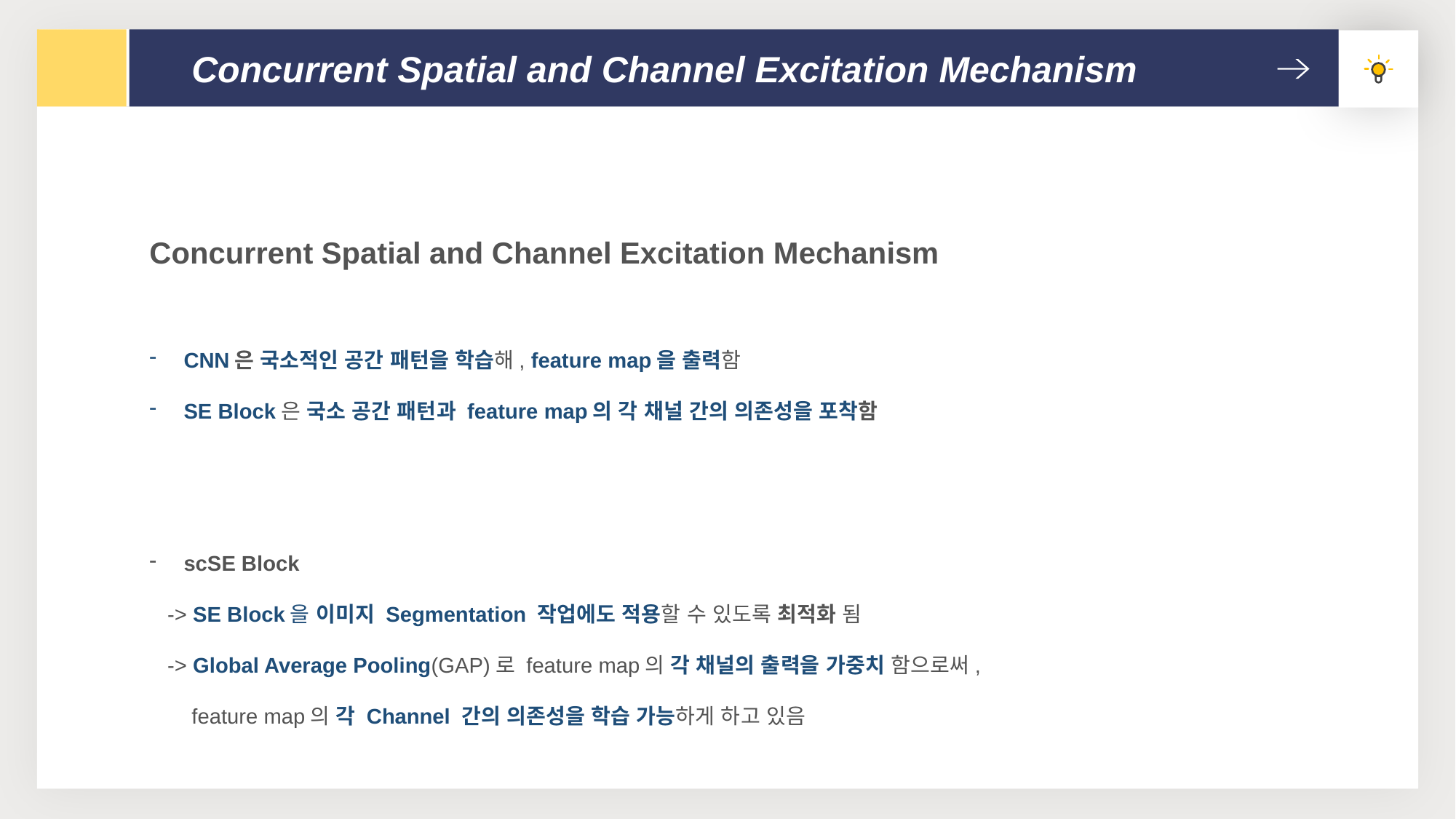

Concurrent Spatial and Channel Excitation Mechanism

Concurrent Spatial and Channel Excitation Mechanism

CNN은 국소적인 공간 패턴을 학습해, feature map을 출력함
SE Block은 국소 공간 패턴과 feature map의 각 채널 간의 의존성을 포착함

scSE Block
   -> SE Block을 이미지 Segmentation 작업에도 적용할 수 있도록 최적화 됨
   -> Global Average Pooling(GAP)로 feature map의 각 채널의 출력을 가중치 함으로써,
       feature map의 각 Channel 간의 의존성을 학습 가능하게 하고 있음